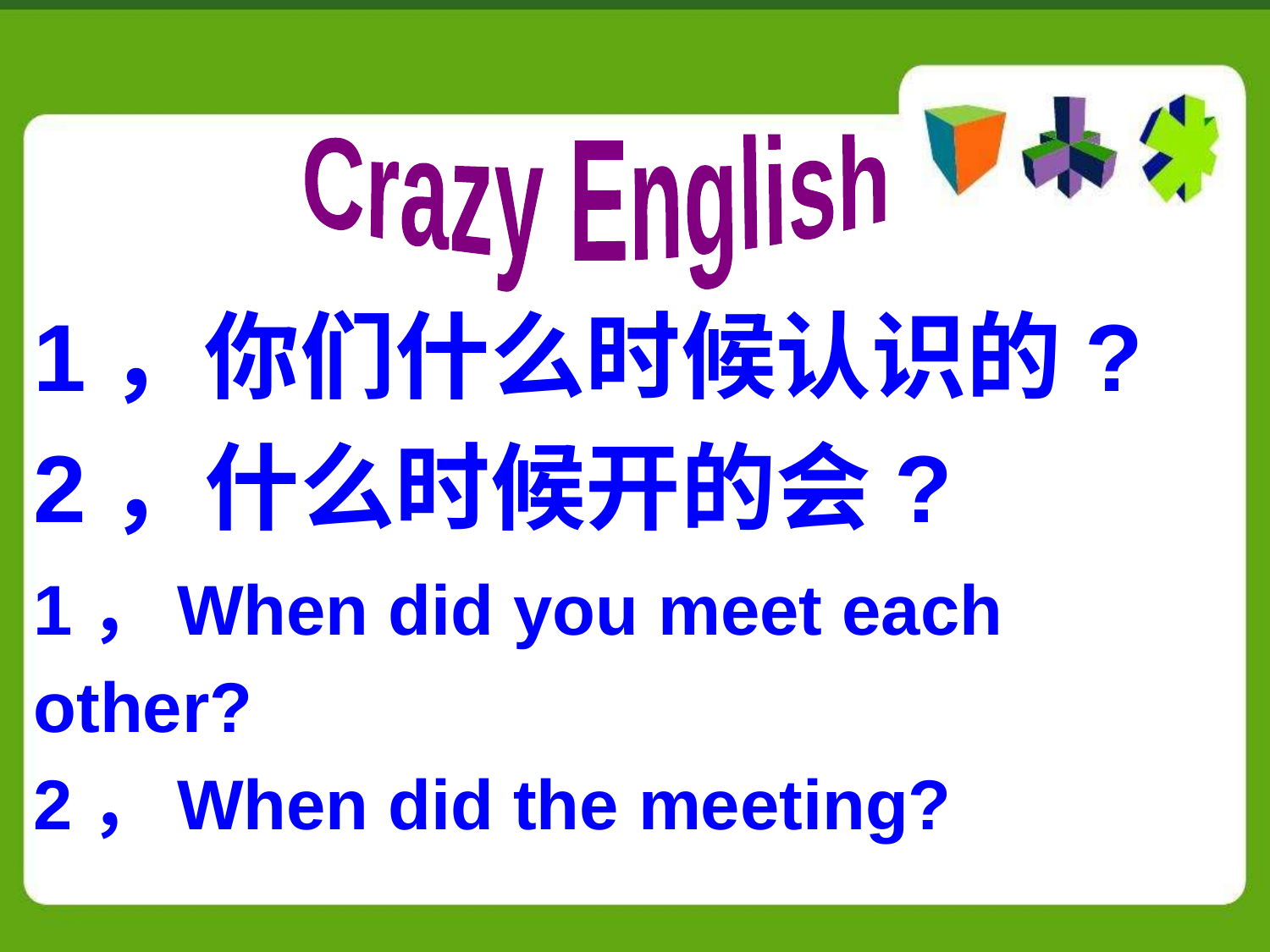

Crazy English
1，你们什么时候认识的?
2，什么时候开的会?
1，When did you meet each other?
2，When did the meeting?